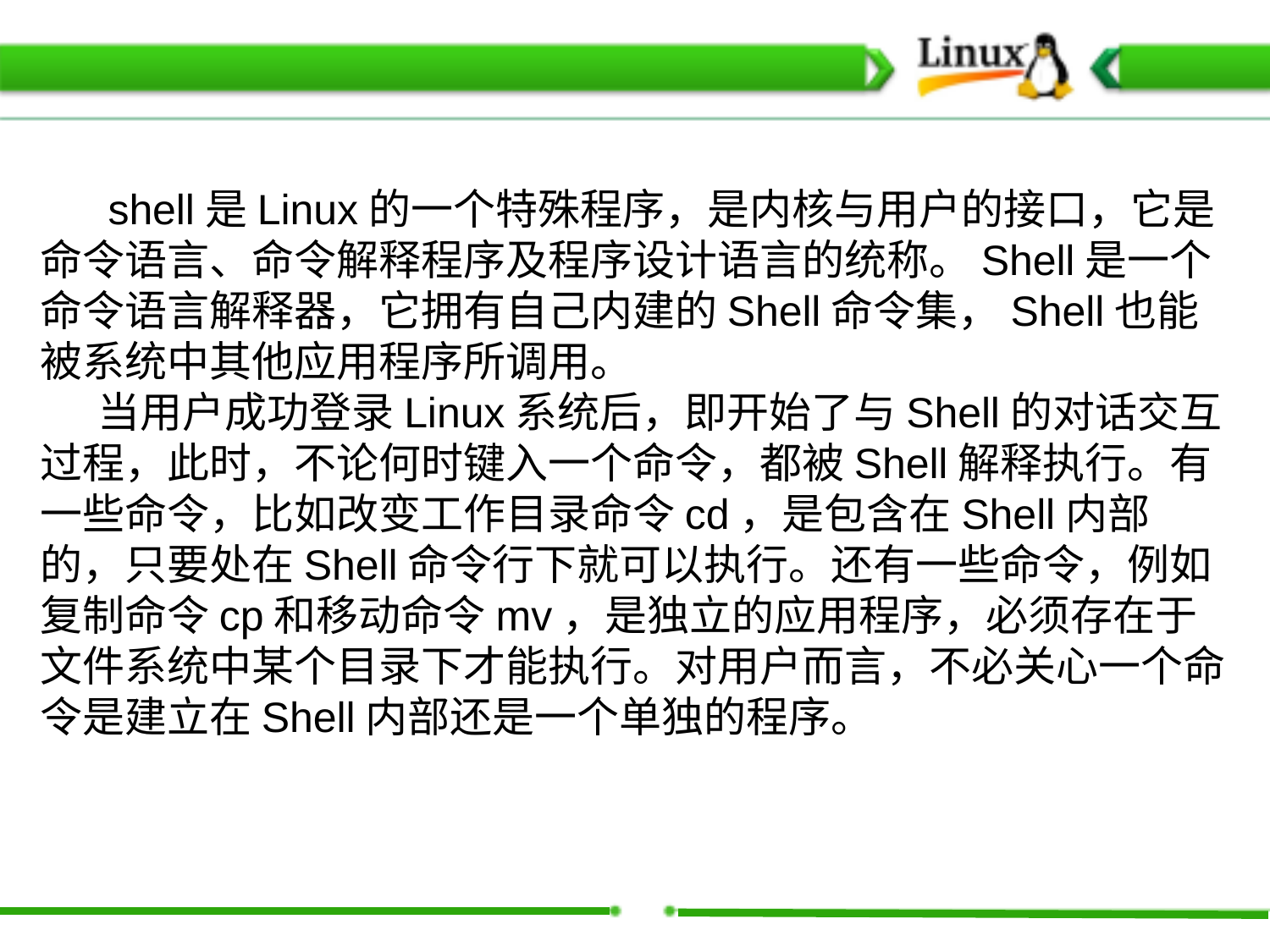

shell是Linux的一个特殊程序，是内核与用户的接口，它是命令语言、命令解释程序及程序设计语言的统称。Shell是一个命令语言解释器，它拥有自己内建的Shell命令集，Shell也能被系统中其他应用程序所调用。
     当用户成功登录Linux系统后，即开始了与Shell的对话交互过程，此时，不论何时键入一个命令，都被Shell解释执行。有一些命令，比如改变工作目录命令cd，是包含在Shell内部的，只要处在Shell命令行下就可以执行。还有一些命令，例如复制命令cp和移动命令mv，是独立的应用程序，必须存在于文件系统中某个目录下才能执行。对用户而言，不必关心一个命令是建立在Shell内部还是一个单独的程序。

3